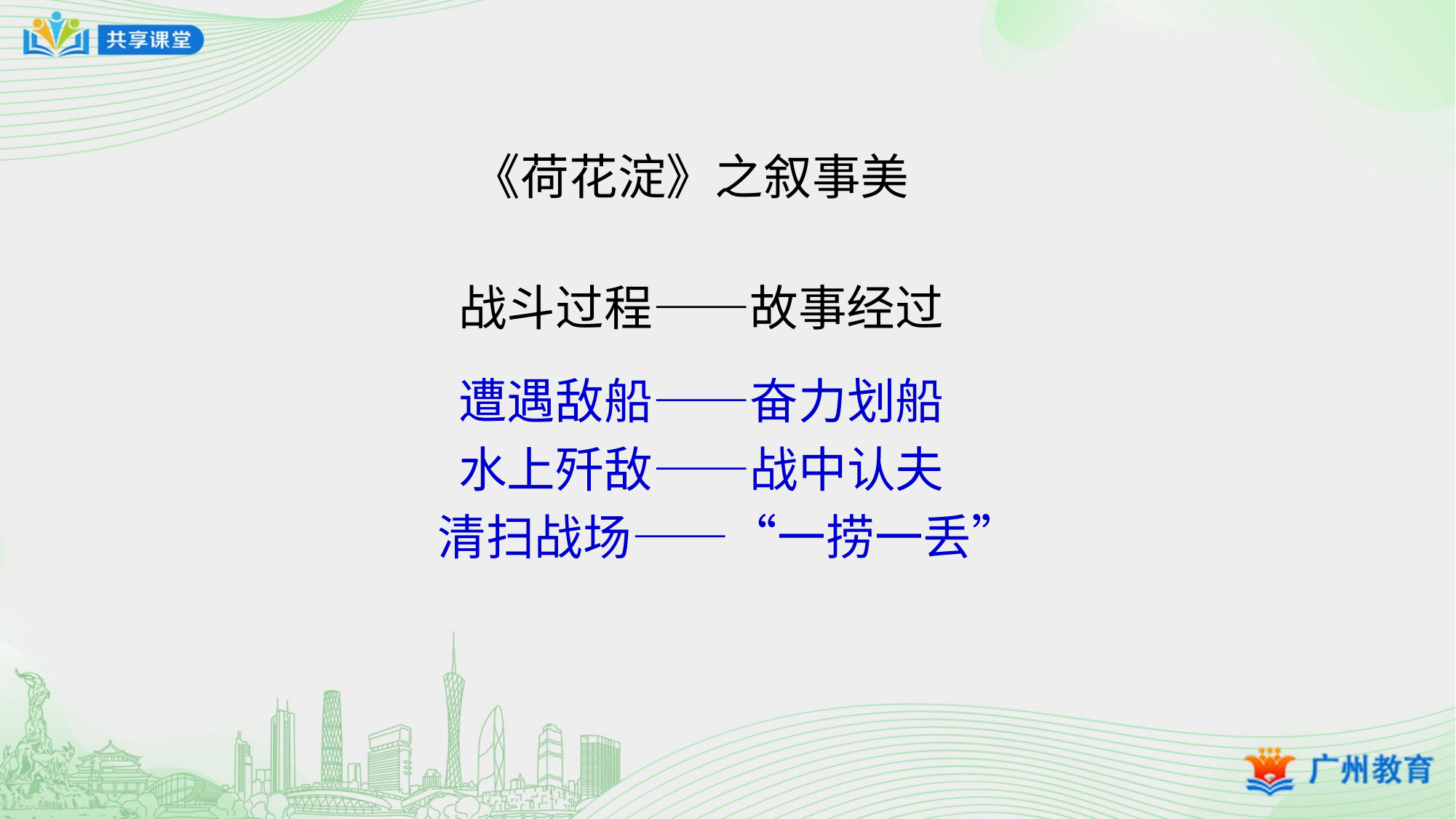

# 《荷花淀》之叙事美
战斗过程——故事经过

遭遇敌船——奋力划船
水上歼敌——战中认夫
    清扫战场——“一捞一丢”